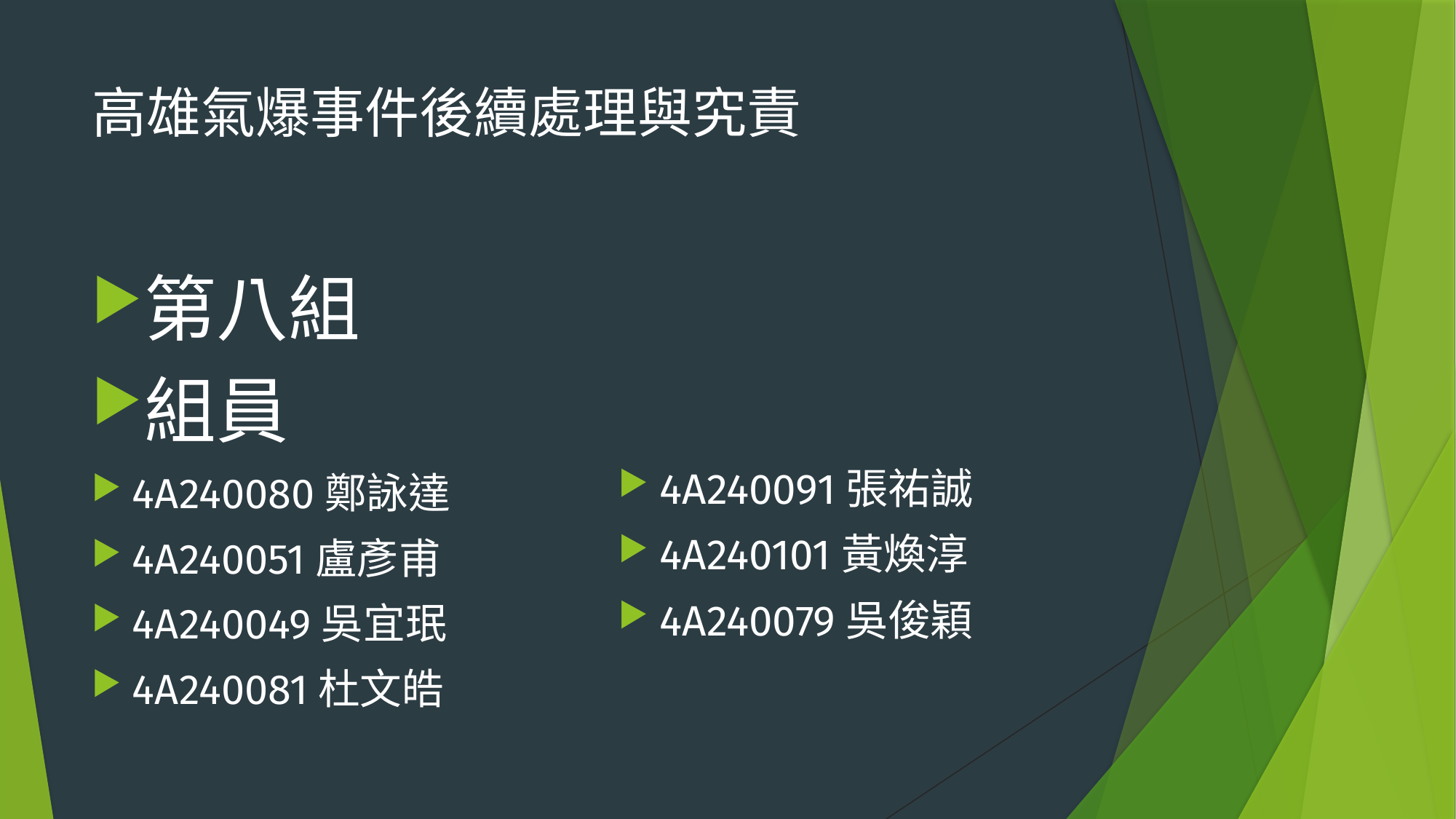

# 高雄氣爆事件後續處理與究責
第八組
組員
4A240080鄭詠達
4A240051盧彥甫
4A240049吳宜珉
4A240081杜文皓

4A240091張祐誠
4A240101黃煥淳
4A240079吳俊穎